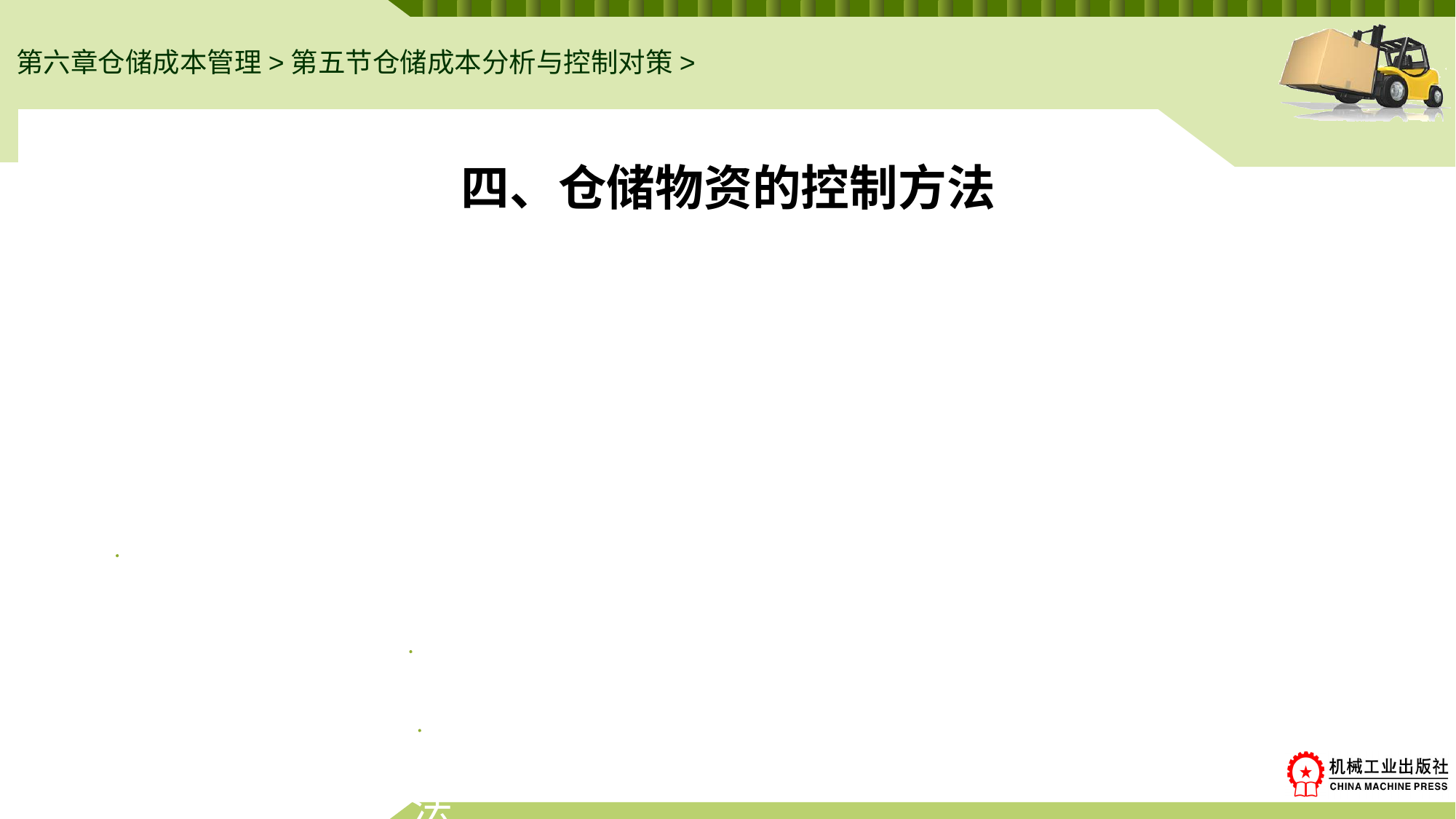

第六章仓储成本管理>第五节仓储成本分析与控制对策>
# 四、仓储物资的控制方法